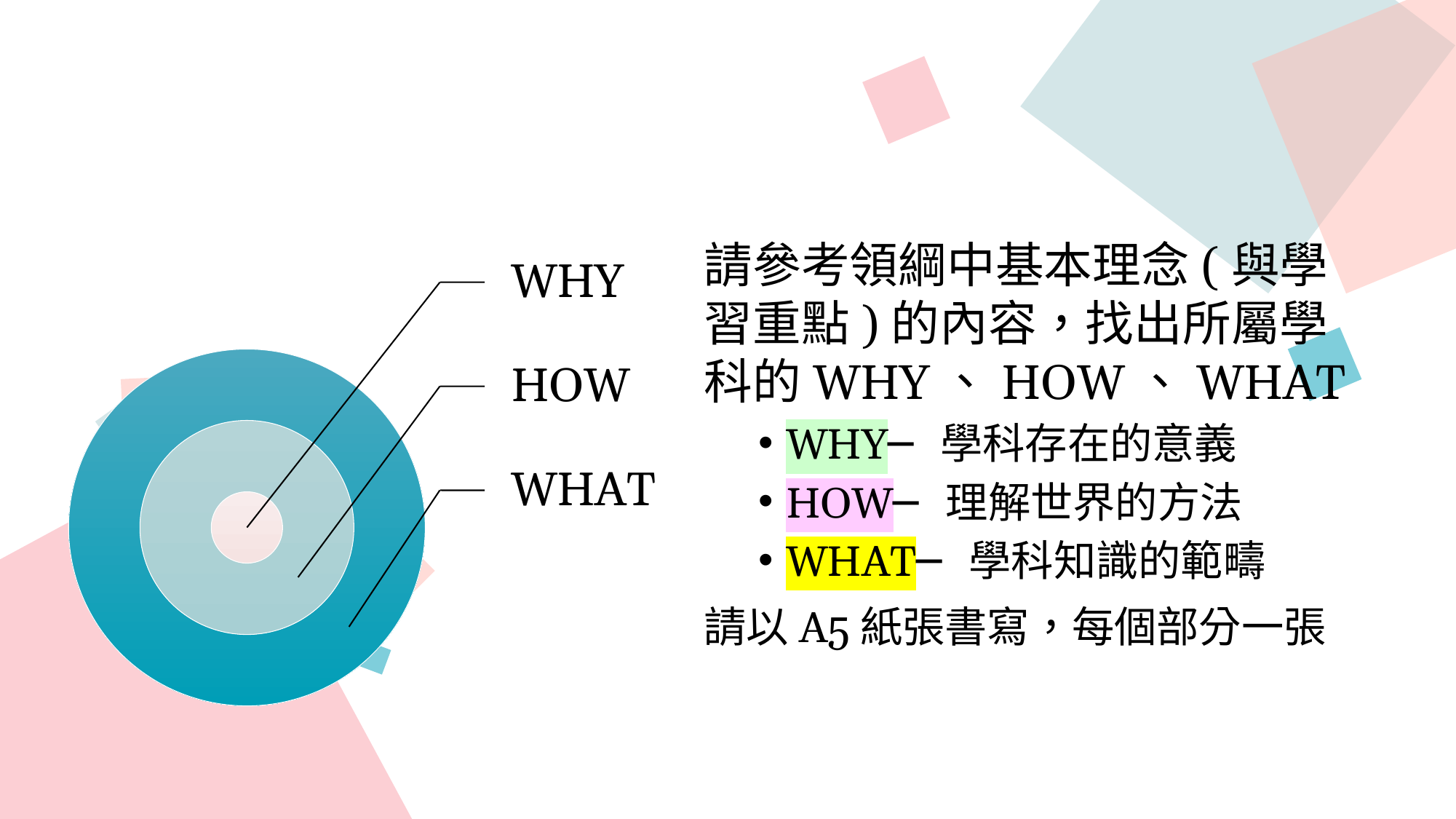

【實作任務3】
請參考領綱中基本理念(與學習重點)的內容，找出所屬學科的WHY、HOW、WHAT
WHY─學科存在的意義
HOW─理解世界的方法
WHAT─學科知識的範疇
請以A5紙張書寫，每個部分一張
WHY
HOW
WHAT